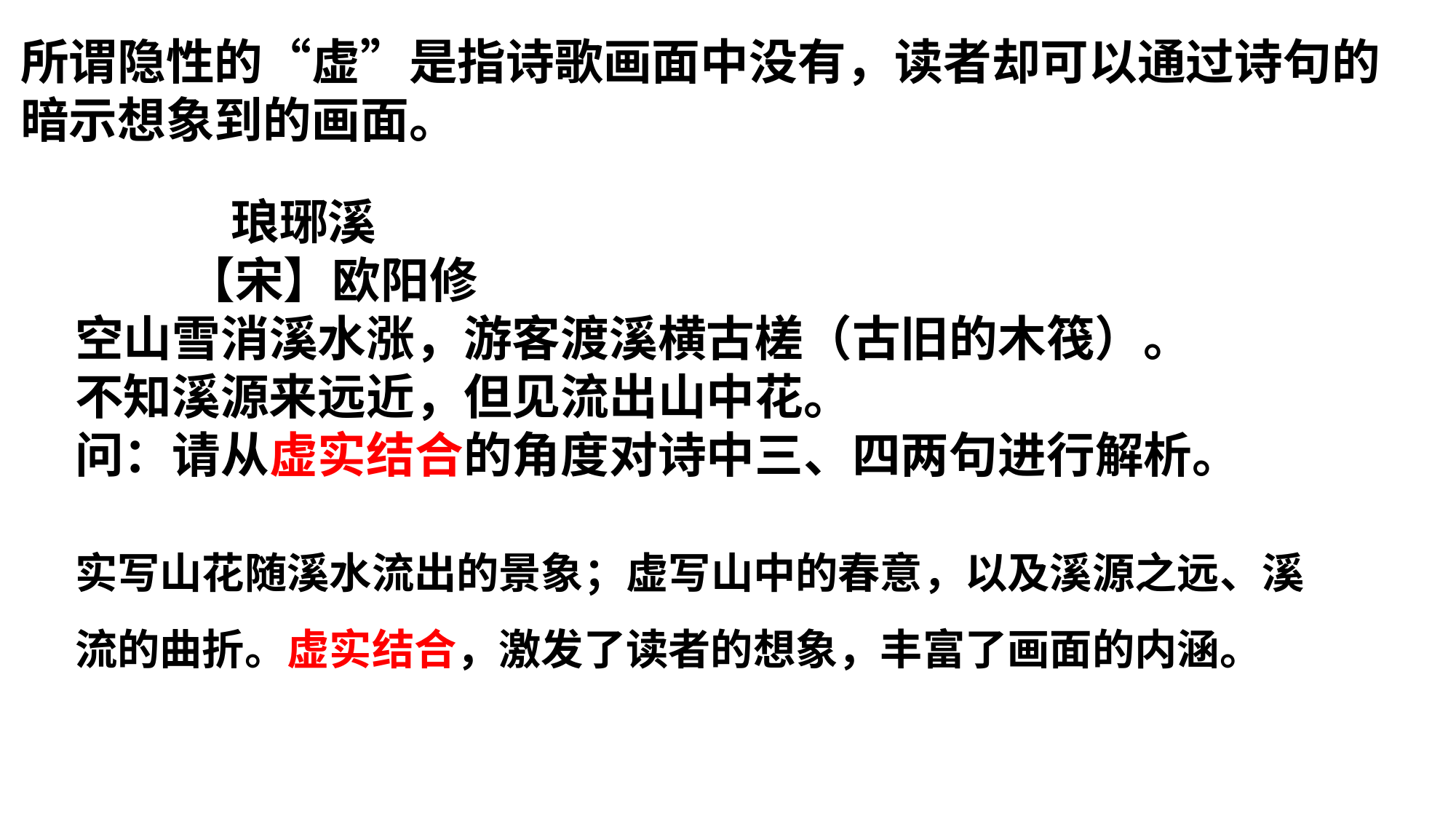

所谓隐性的“虚”是指诗歌画面中没有，读者却可以通过诗句的暗示想象到的画面。
             琅琊溪
         【宋】欧阳修
空山雪消溪水涨，游客渡溪横古槎（古旧的木筏）。
不知溪源来远近，但见流出山中花。
问：请从虚实结合的角度对诗中三、四两句进行解析。
实写山花随溪水流出的景象；虚写山中的春意，以及溪源之远、溪流的曲折。虚实结合，激发了读者的想象，丰富了画面的内涵。